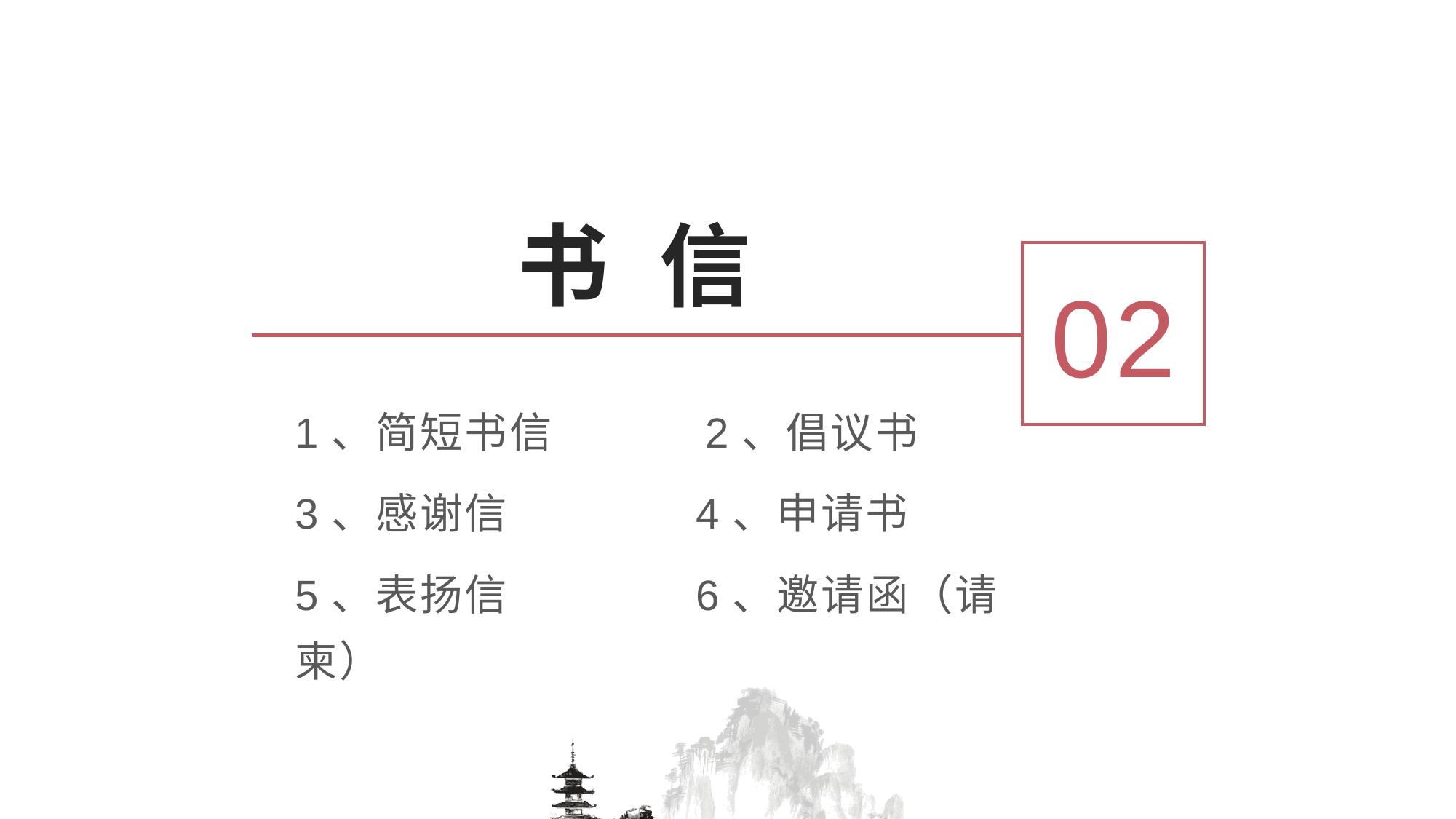

# 书  信
02
1、简短书信            2、倡议书
3、感谢信               4、申请书
5、表扬信               6、邀请函（请柬）